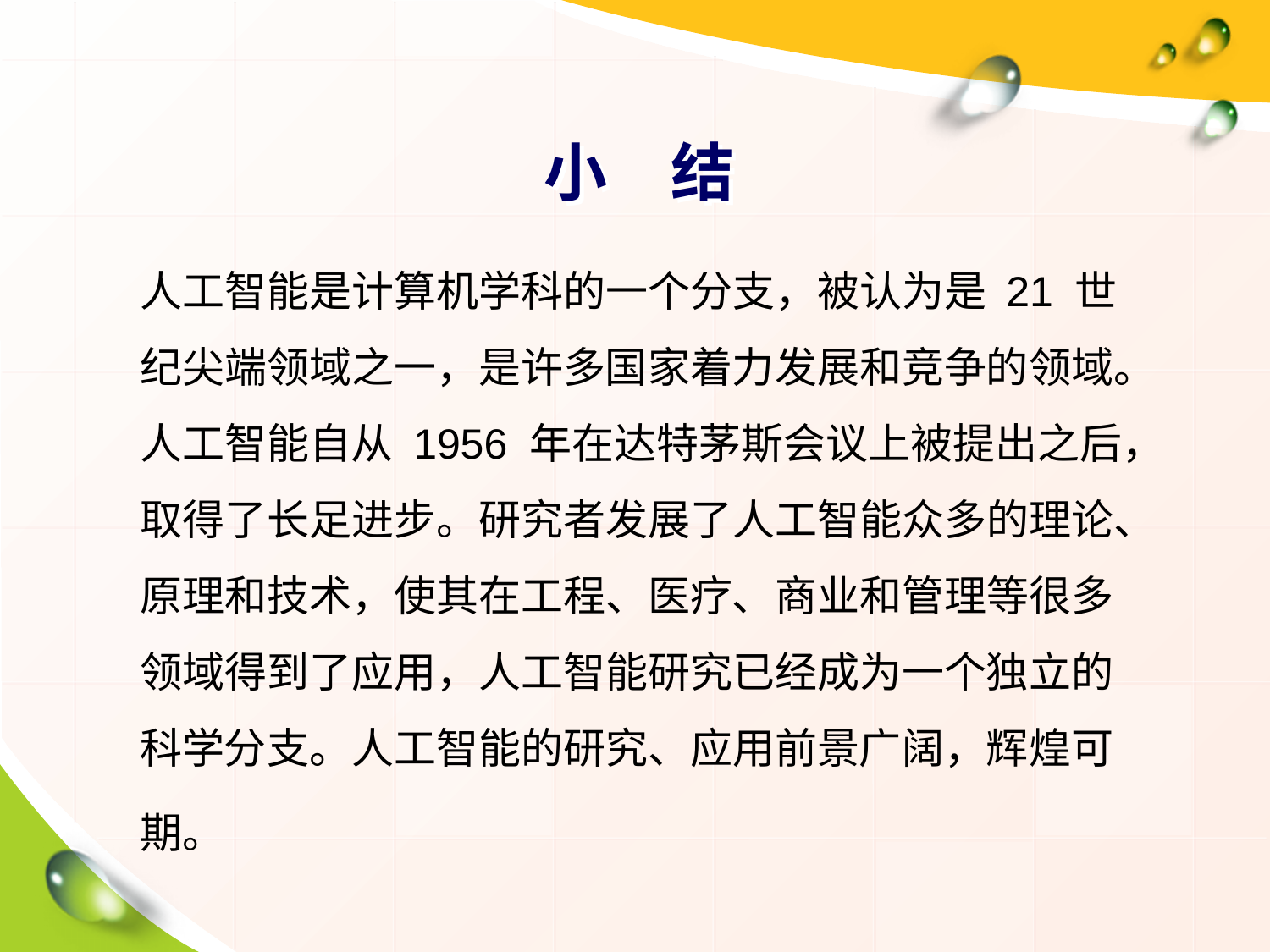

# 小 结
人工智能是计算机学科的一个分支，被认为是 21 世纪尖端领域之一，是许多国家着力发展和竞争的领域。人工智能自从 1956 年在达特茅斯会议上被提出之后，取得了长足进步。研究者发展了人工智能众多的理论、原理和技术，使其在工程、医疗、商业和管理等很多领域得到了应用，人工智能研究已经成为一个独立的科学分支。人工智能的研究、应用前景广阔，辉煌可
期。